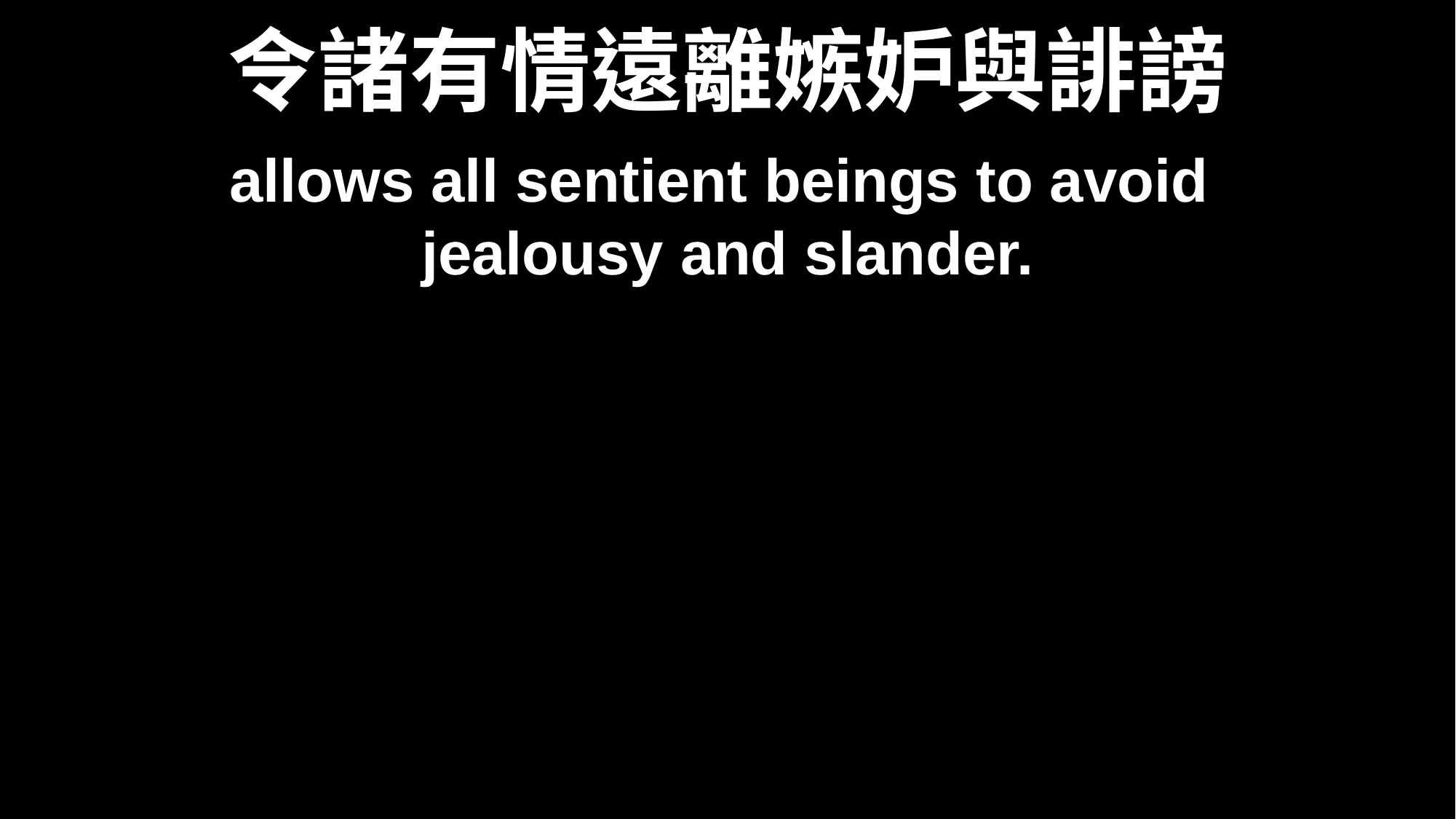

# 令諸有情遠離嫉妒與誹謗
allows all sentient beings to avoid
jealousy and slander.